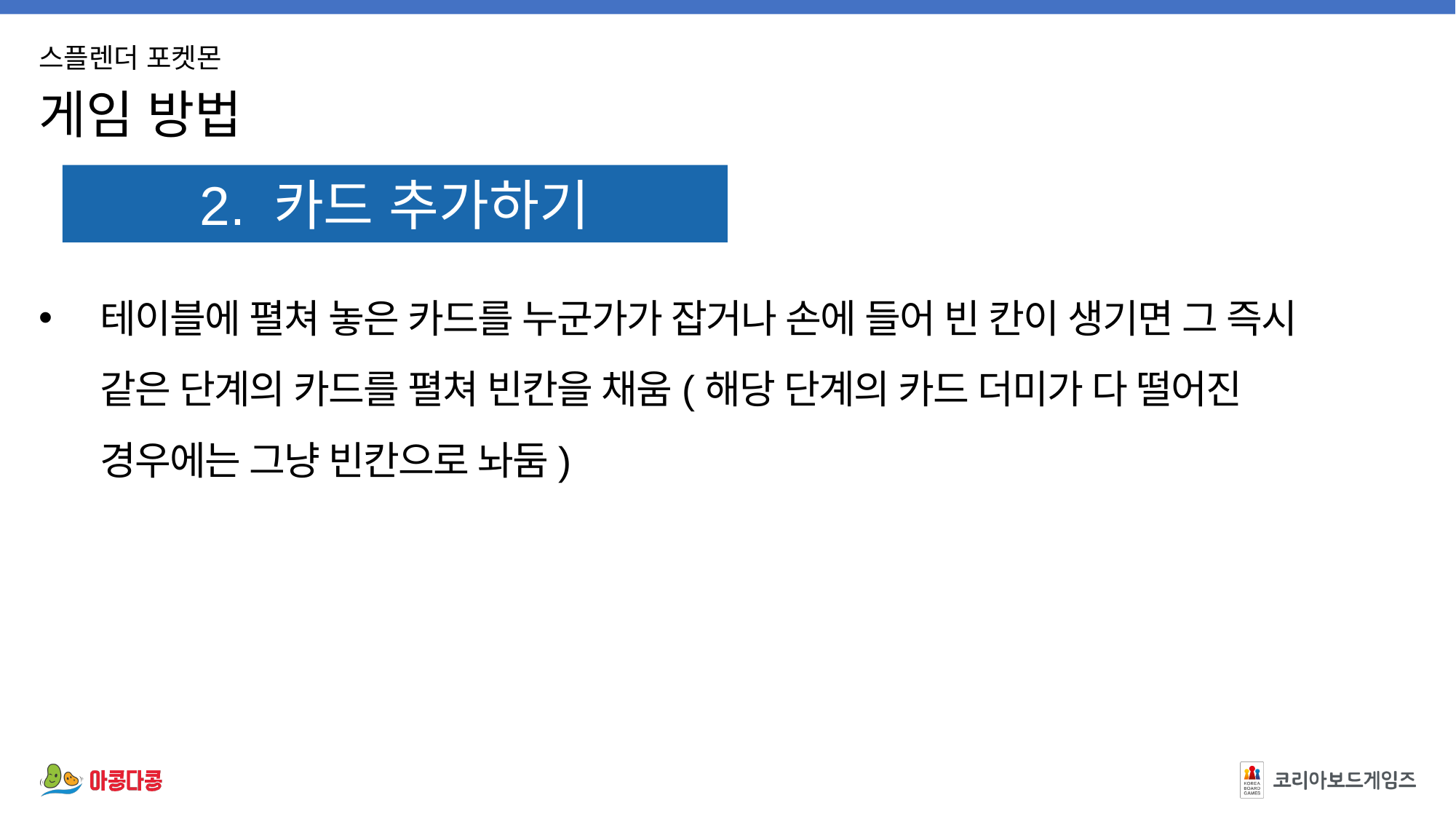

2. 카드 추가하기
테이블에 펼쳐 놓은 카드를 누군가가 잡거나 손에 들어 빈 칸이 생기면 그 즉시 같은 단계의 카드를 펼쳐 빈칸을 채움(해당 단계의 카드 더미가 다 떨어진 경우에는 그냥 빈칸으로 놔둠)